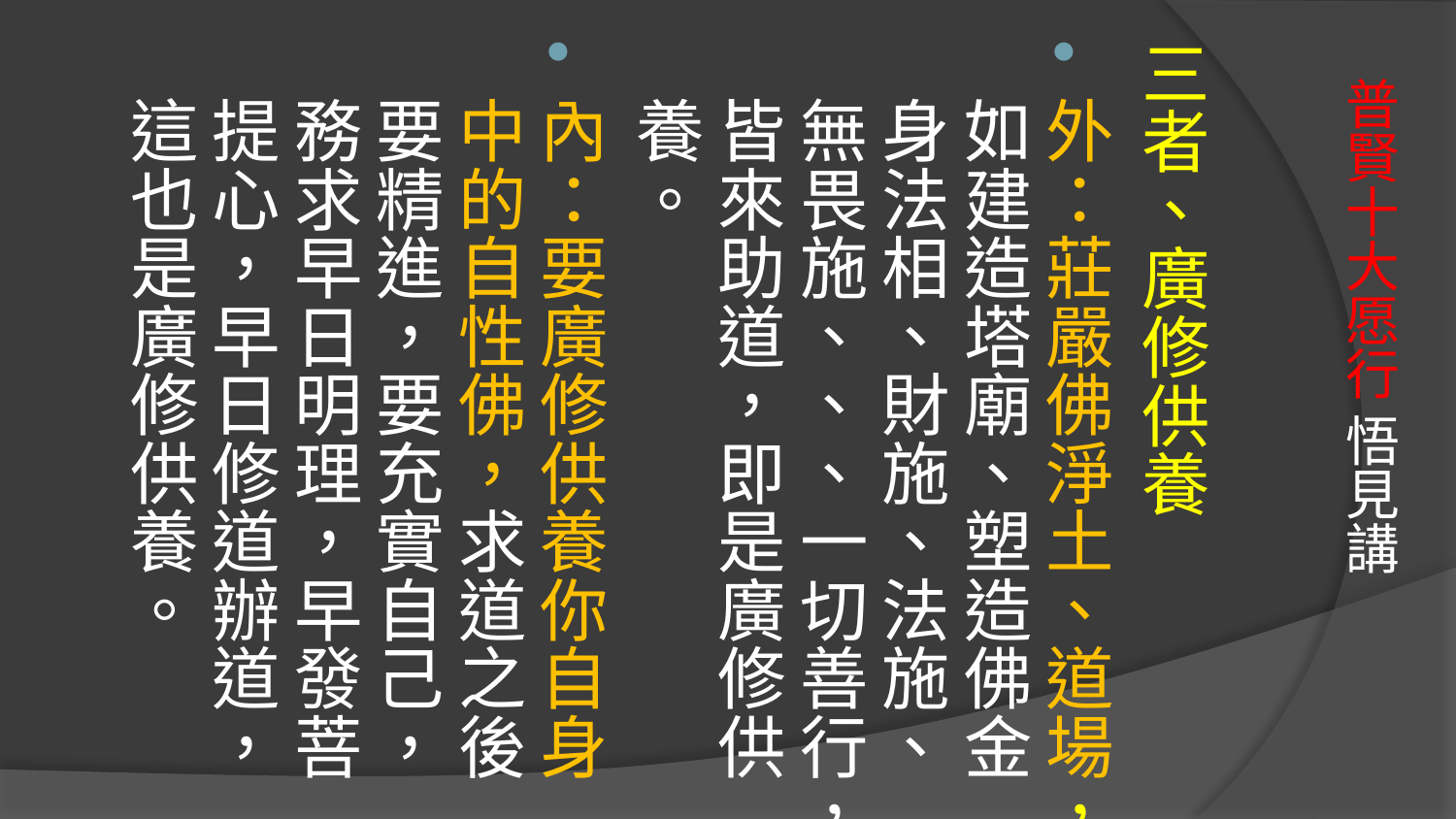

三者、廣修供養
外：莊嚴佛淨土、道場，如建造塔廟、塑造佛金身法相、財施、法施、無畏施、、、一切善行，皆來助道，即是廣修供養。
內：要廣修供養你自身中的自性佛，求道之後要精進，要充實自己，務求早日明理，早發菩提心，早日修道辦道，這也是廣修供養。

# 普賢十大愿行 悟見講